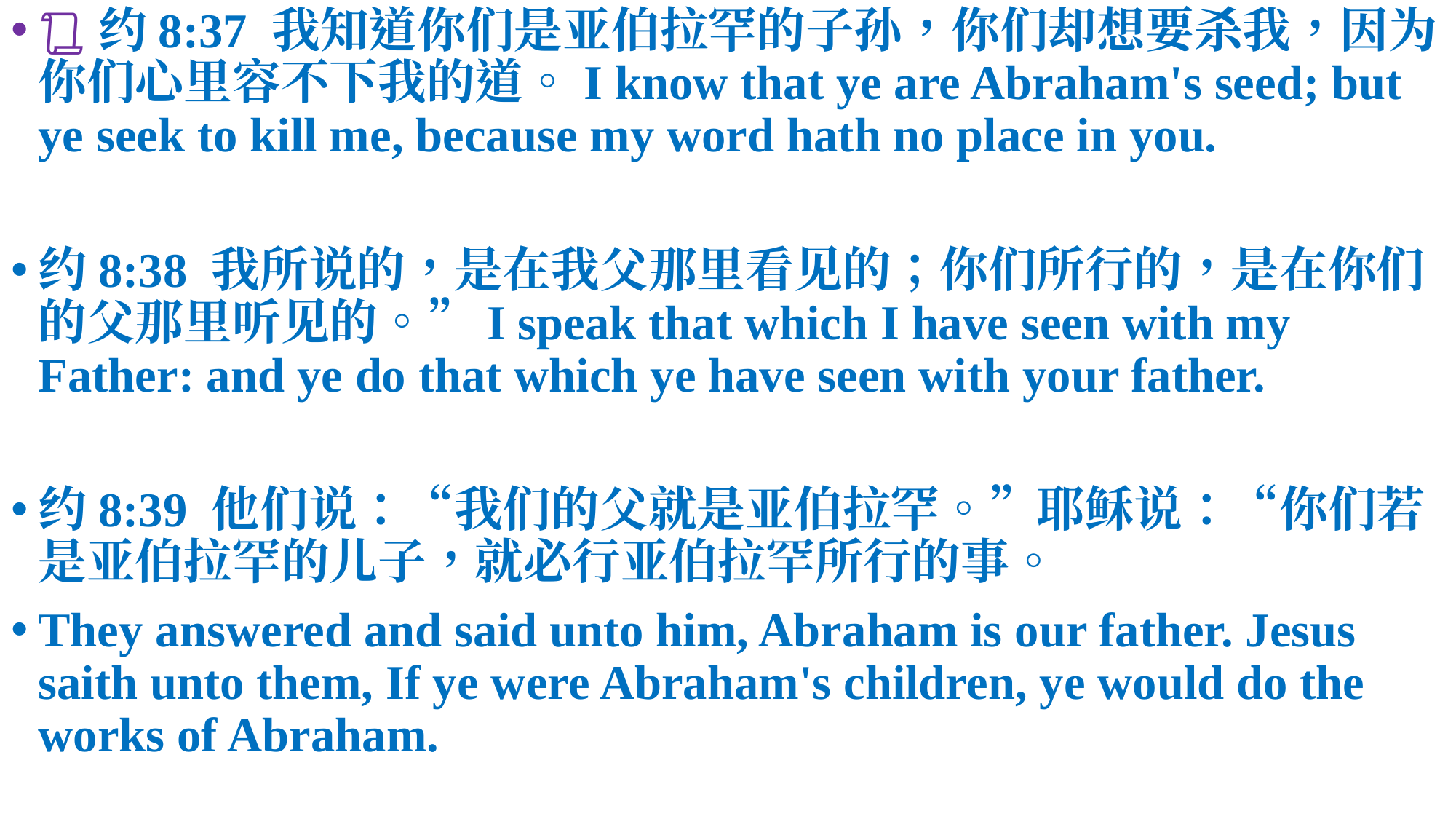

📜约8:37 我知道你们是亚伯拉罕的子孙，你们却想要杀我，因为你们心里容不下我的道。I know that ye are Abraham's seed; but ye seek to kill me, because my word hath no place in you.

约8:38 我所说的，是在我父那里看见的；你们所行的，是在你们的父那里听见的。”I speak that which I have seen with my Father: and ye do that which ye have seen with your father.

约8:39 他们说：“我们的父就是亚伯拉罕。”耶稣说：“你们若是亚伯拉罕的儿子，就必行亚伯拉罕所行的事。
They answered and said unto him, Abraham is our father. Jesus saith unto them, If ye were Abraham's children, ye would do the works of Abraham.